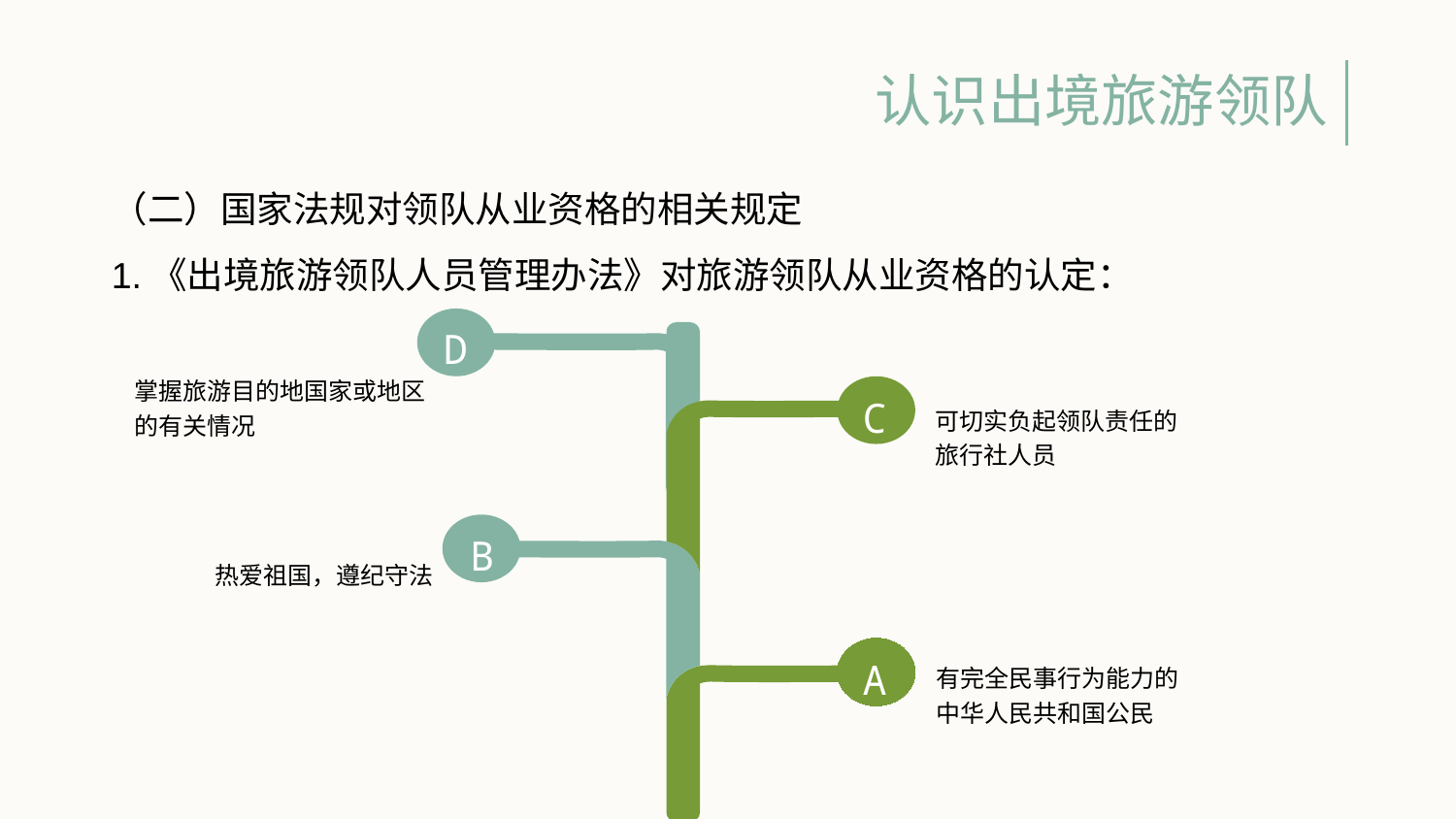

认识出境旅游领队
（二）国家法规对领队从业资格的相关规定
1.《出境旅游领队人员管理办法》对旅游领队从业资格的认定：

D

C
可切实负起领队责任的旅行社人员

B

热爱祖国，遵纪守法

A
有完全民事行为能力的中华人民共和国公民

掌握旅游目的地国家或地区的有关情况